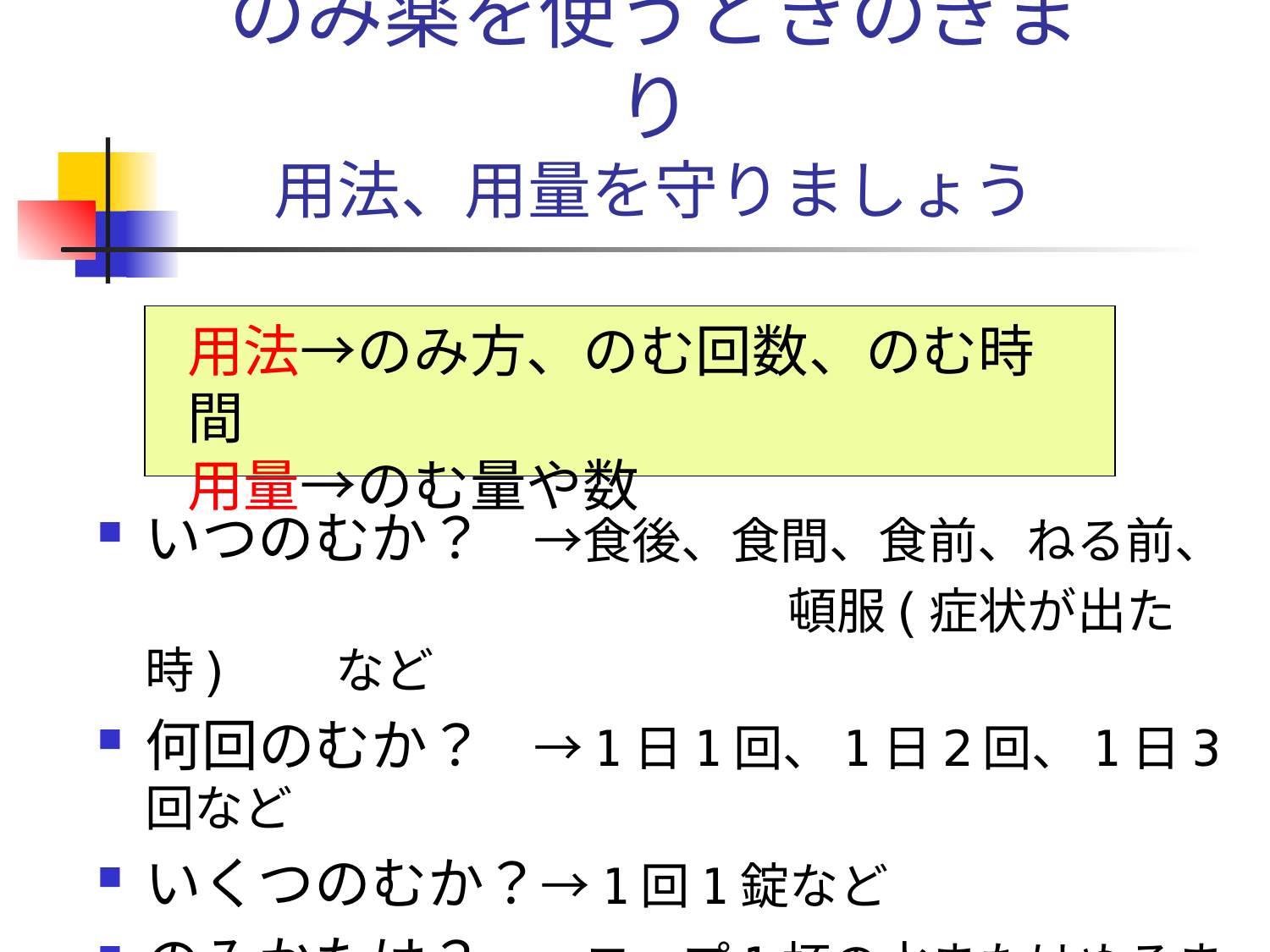

# のみ薬を使うときのきまり 用法、用量を守りましょう

用法→のみ方、のむ回数、のむ時間
用量→のむ量や数
いつのむか？　→食後、食間、食前、ねる前、
　　　　　　　　　　　　　　頓服(症状が出た時)　　など
何回のむか？　→1日1回、1日2回、1日3回など
いくつのむか？→1回1錠など
のみかたは？　→コップ1杯の水またはぬるま湯で